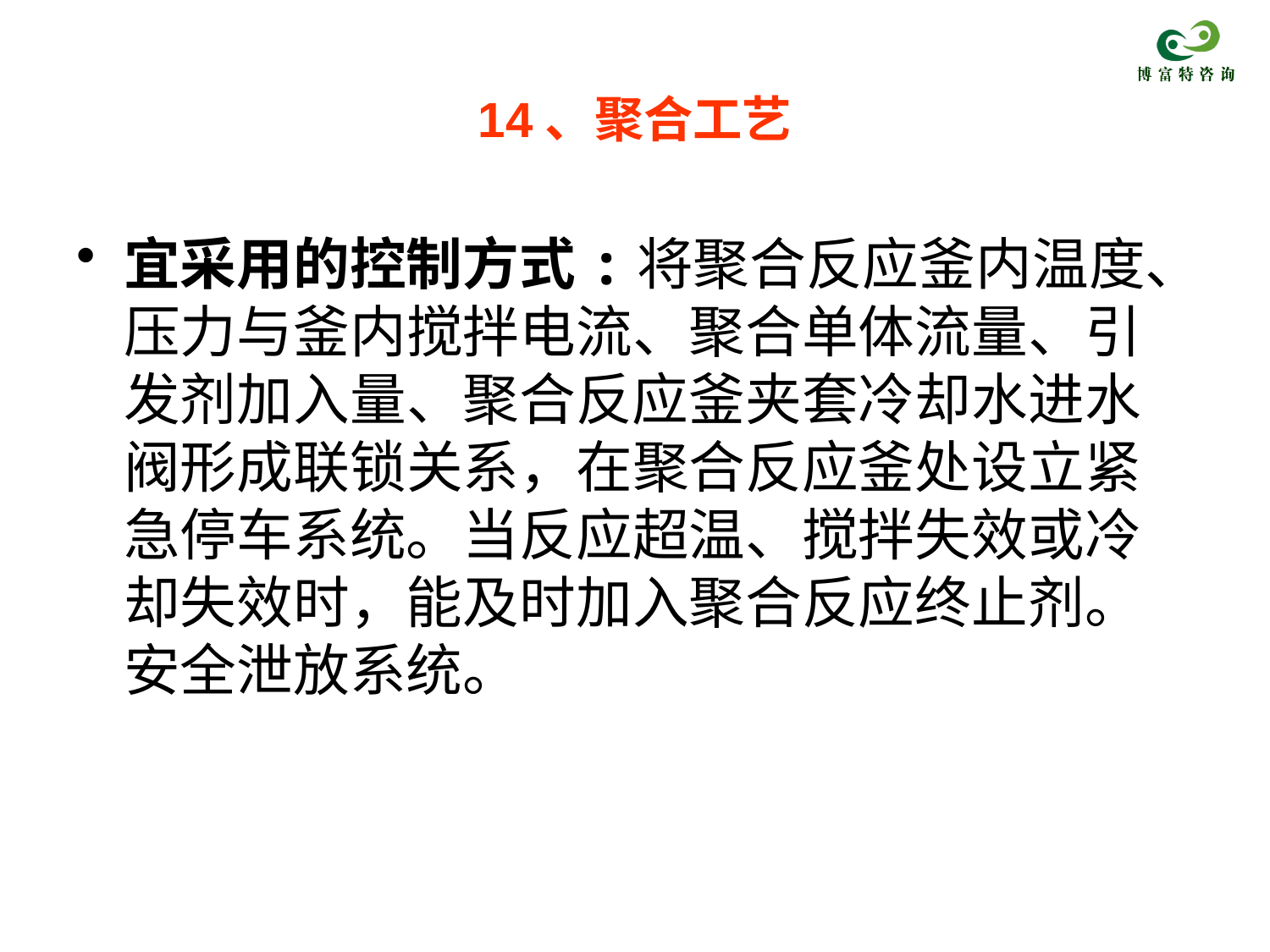

# 14、聚合工艺
宜采用的控制方式:将聚合反应釜内温度、压力与釜内搅拌电流、聚合单体流量、引发剂加入量、聚合反应釜夹套冷却水进水阀形成联锁关系，在聚合反应釜处设立紧急停车系统。当反应超温、搅拌失效或冷却失效时，能及时加入聚合反应终止剂。安全泄放系统。